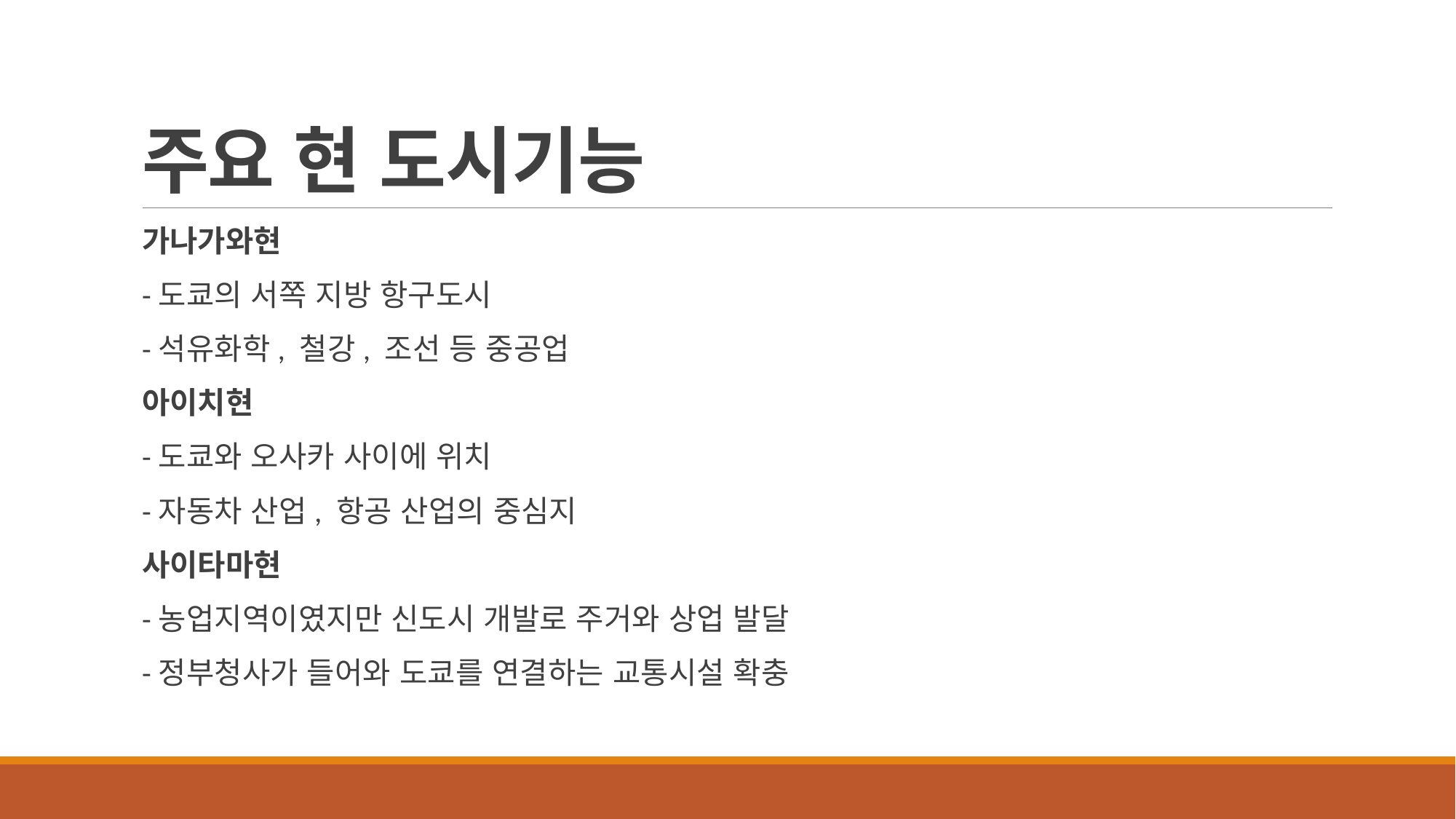

# 주요 현 도시기능
가나가와현
-도쿄의 서쪽 지방 항구도시
-석유화학, 철강, 조선 등 중공업
아이치현
-도쿄와 오사카 사이에 위치
-자동차 산업, 항공 산업의 중심지
사이타마현
-농업지역이였지만 신도시 개발로 주거와 상업 발달
-정부청사가 들어와 도쿄를 연결하는 교통시설 확충